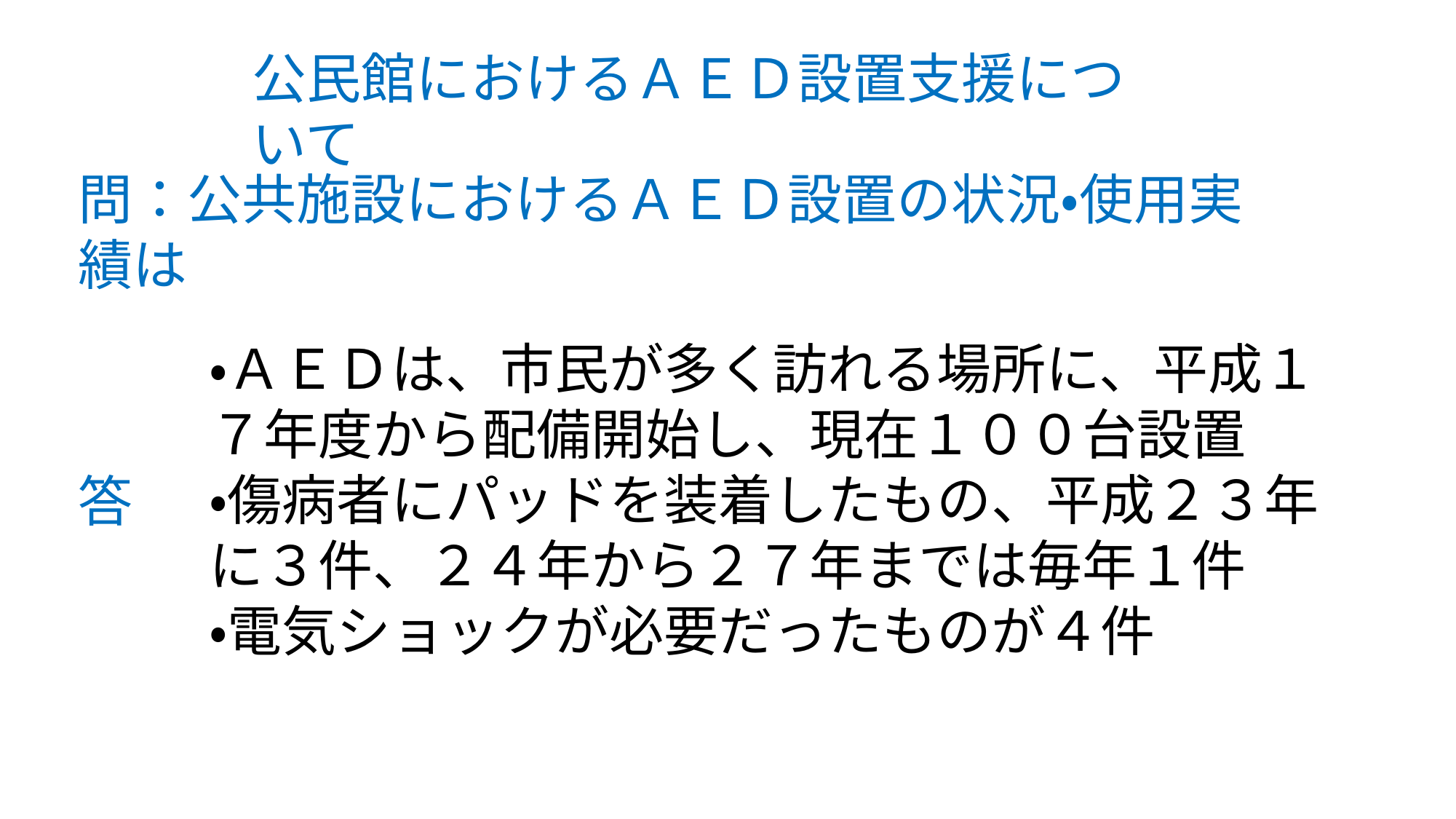

公民館におけるＡＥＤ設置支援について
問：公共施設におけるＡＥＤ設置の状況・使用実績は
・ＡＥＤは、市民が多く訪れる場所に、平成１７年度から配備開始し、現在１００台設置
・傷病者にパッドを装着したもの、平成２３年に３件、２４年から２７年までは毎年１件
・電気ショックが必要だったものが４件
答